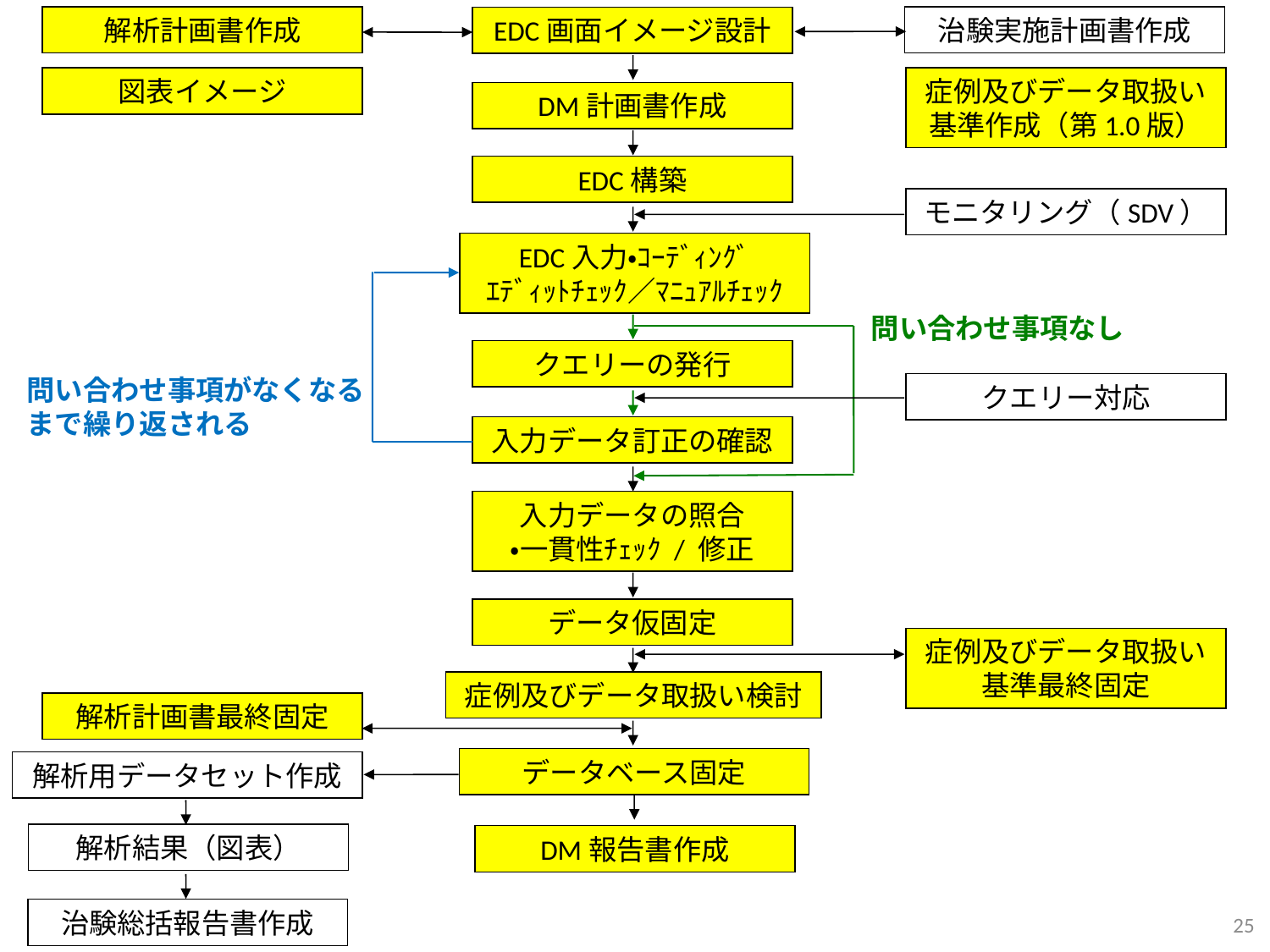

解析計画書作成
治験実施計画書作成
EDC画面イメージ設計

症例及びデータ取扱い基準作成（第1.0版）
図表イメージ
DM計画書作成

EDC構築

モニタリング（SDV）

EDC入力・ｺｰﾃﾞｨﾝｸﾞ
ｴﾃﾞｨｯﾄﾁｪｯｸ／ﾏﾆｭｱﾙﾁｪｯｸ

問い合わせ事項なし

クエリーの発行
問い合わせ事項がなくなるまで繰り返される
クエリー対応

入力データ訂正の確認

入力データの照合
・一貫性ﾁｪｯｸ / 修正

データ仮固定
症例及びデータ取扱い基準最終固定

症例及びデータ取扱い検討
解析計画書最終固定

データベース固定
解析用データセット作成

解析結果（図表）
DM報告書作成

治験総括報告書作成
25